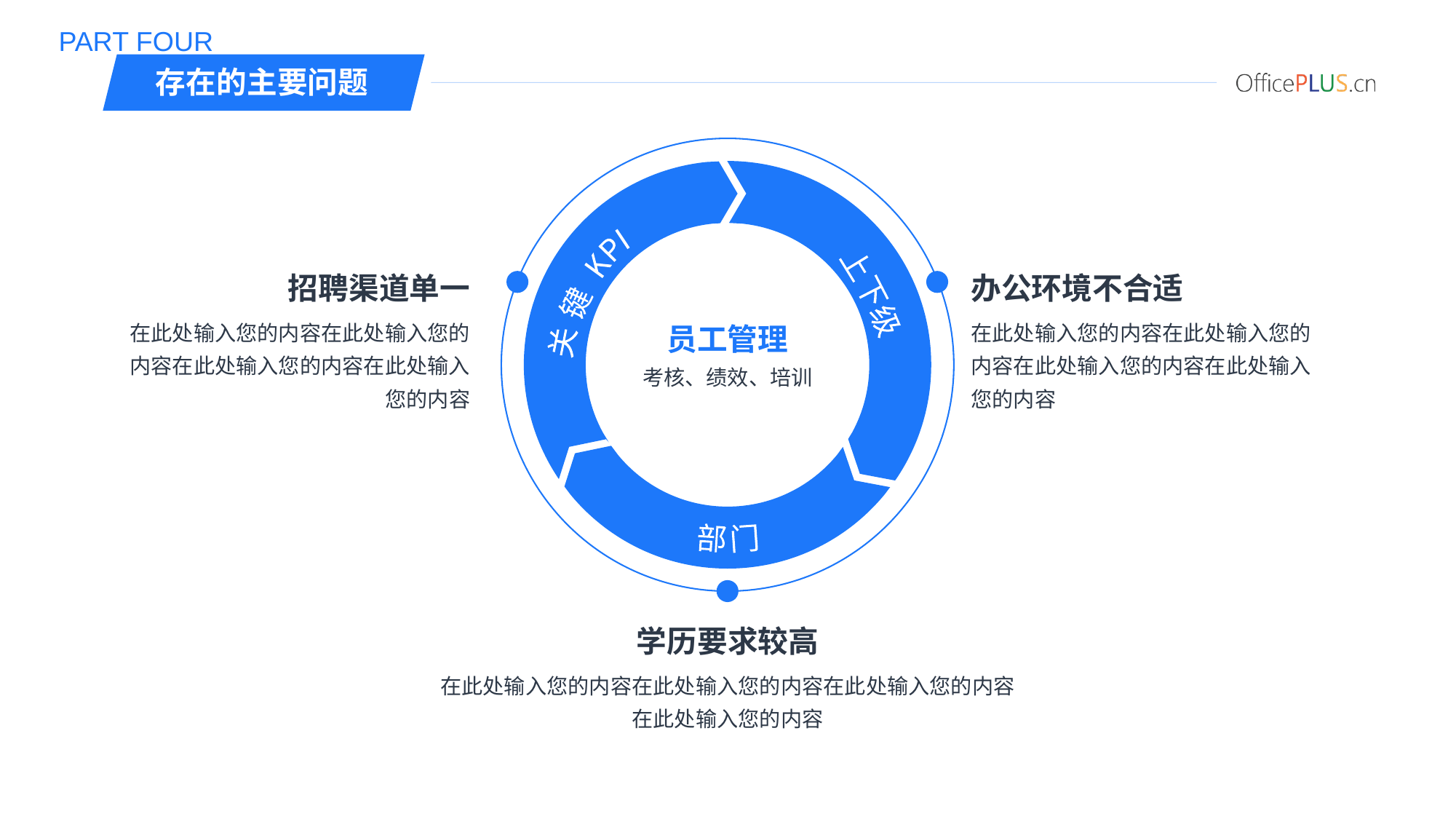

PART FOUR
存在的主要问题

办公环境不合适
招聘渠道单一

关 键  KPI
上下级
在此处输入您的内容在此处输入您的内容在此处输入您的内容在此处输入您的内容
在此处输入您的内容在此处输入您的内容在此处输入您的内容在此处输入您的内容
员工管理
考核、绩效、培训
部门

学历要求较高
在此处输入您的内容在此处输入您的内容在此处输入您的内容在此处输入您的内容